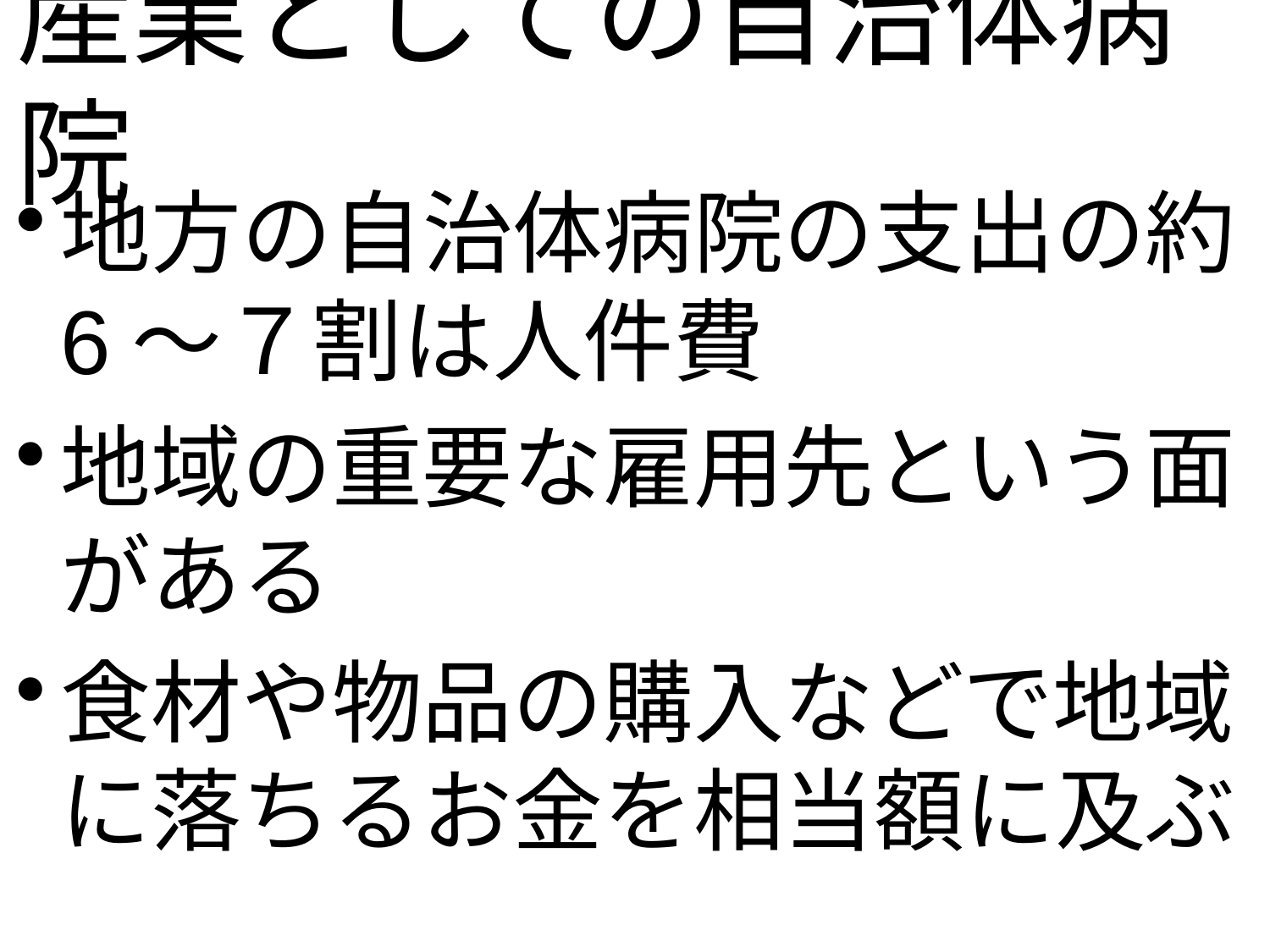

# 産業としての自治体病院
地方の自治体病院の支出の約6〜７割は人件費
地域の重要な雇用先という面がある
食材や物品の購入などで地域に落ちるお金を相当額に及ぶ